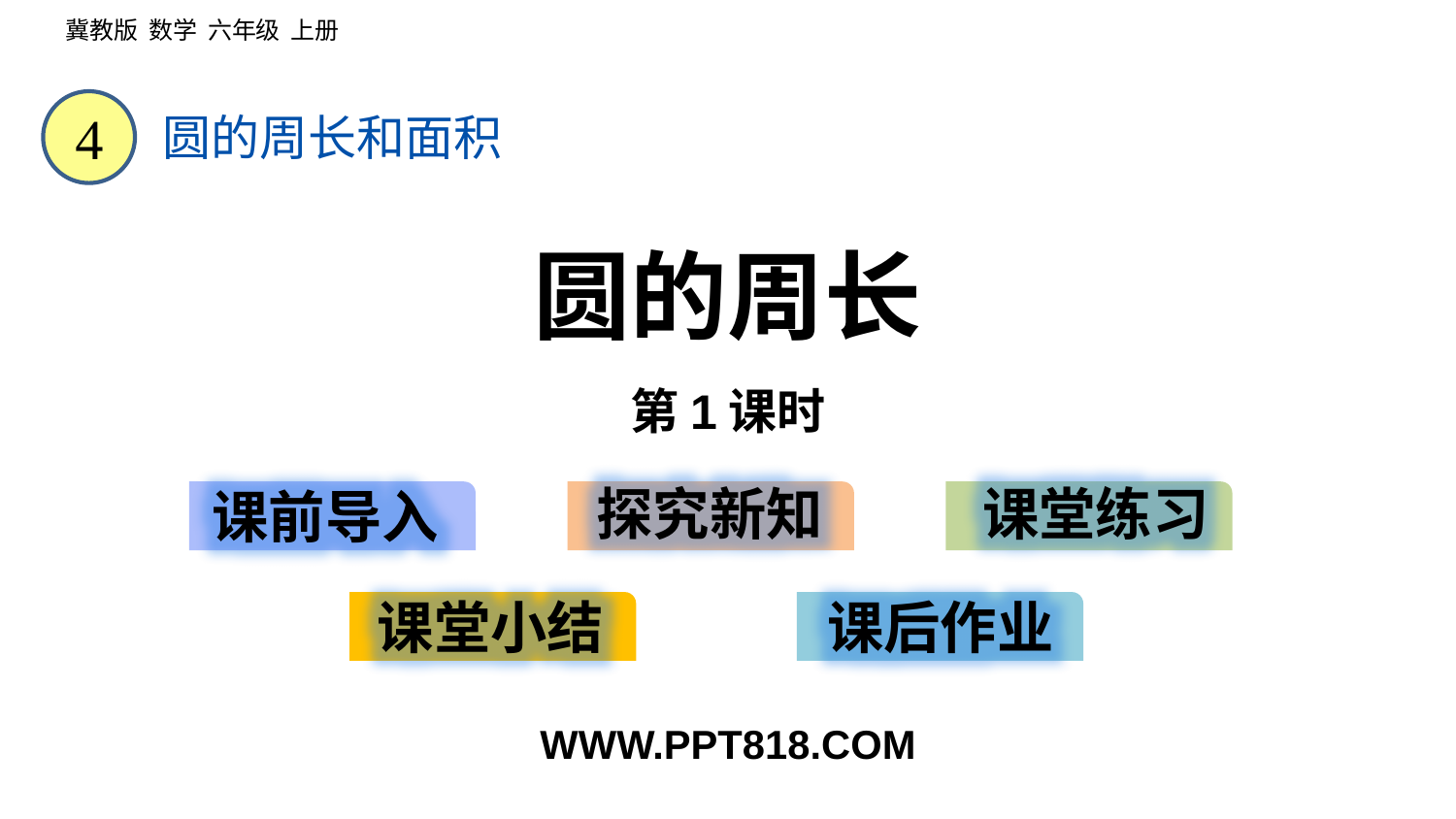

冀教版  数学  六年级  上册

4
圆的周长和面积
圆的周长
第1课时
探究新知
课堂练习
课前导入

课堂小结
课后作业

WWW.PPT818.COM